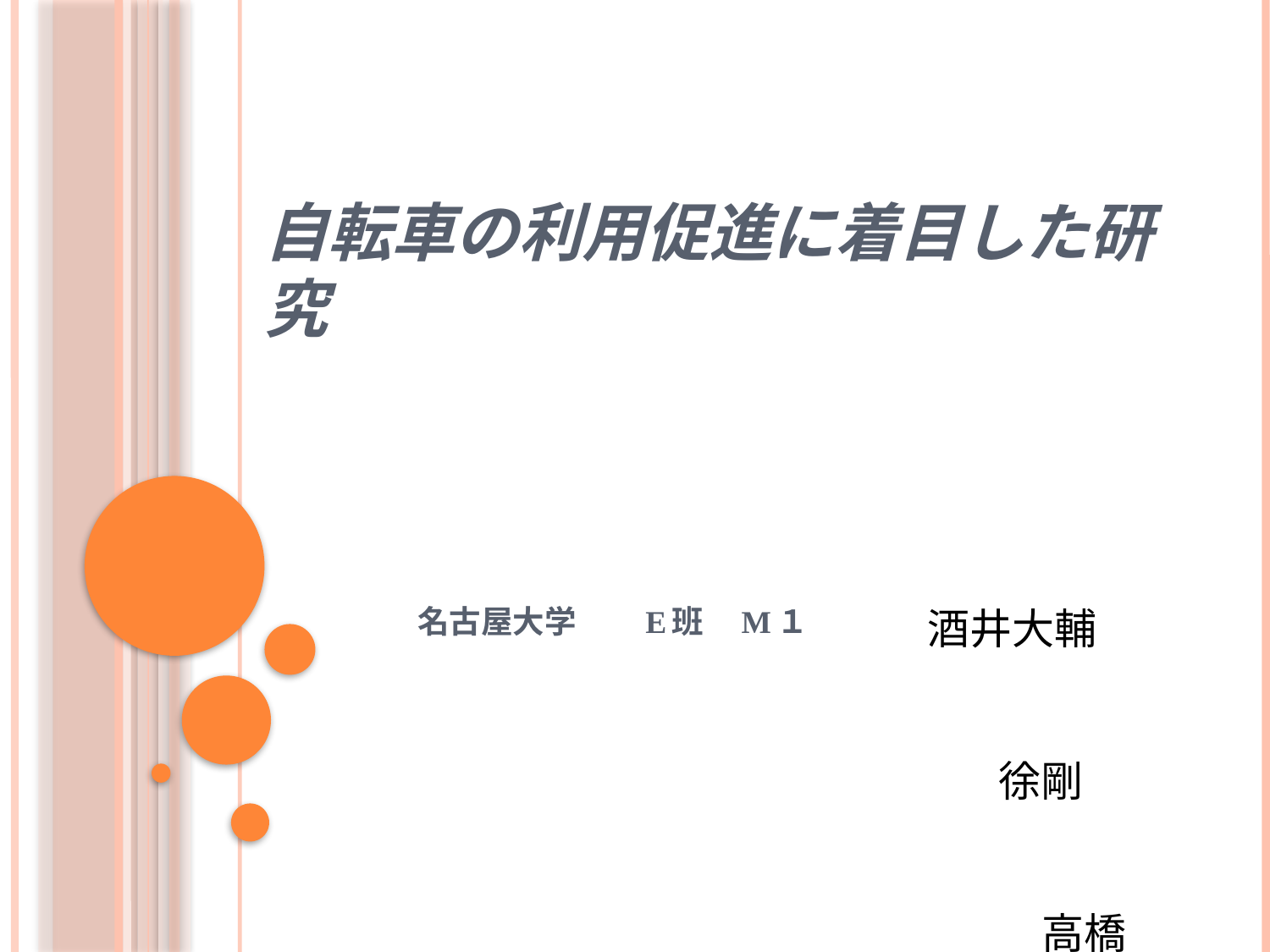

自転車の利用促進に着目した研究
名古屋大学　　E班　M１
酒井大輔　　　　  　　　　　　　   徐剛　　　　　　 　　　                      高橋和大                     平野泰博　　　                 安江勇弥